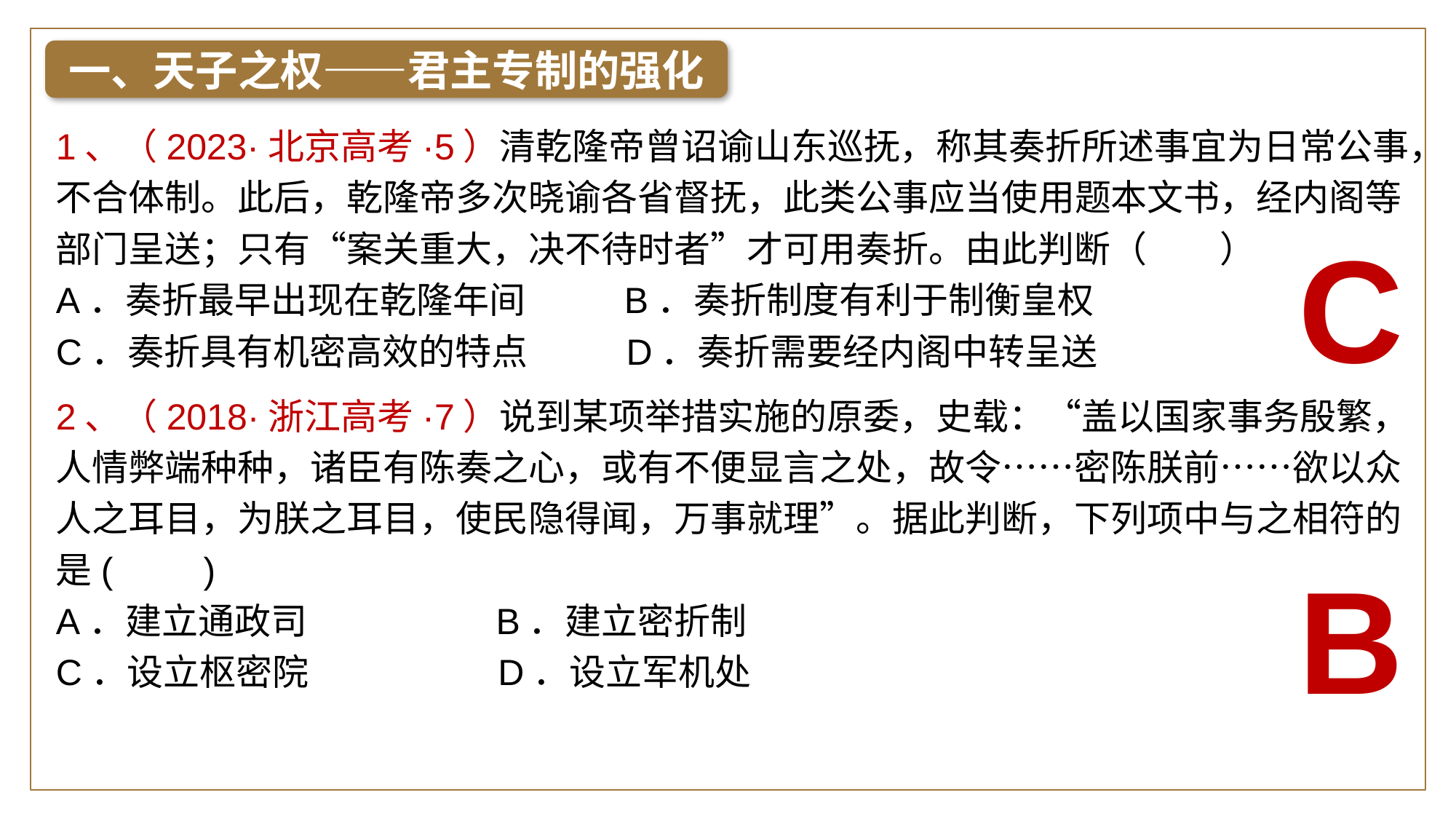

一、天子之权——君主专制的强化
1、（2023·北京高考·5）清乾隆帝曾诏谕山东巡抚，称其奏折所述事宜为日常公事，不合体制。此后，乾隆帝多次晓谕各省督抚，此类公事应当使用题本文书，经内阁等部门呈送；只有“案关重大，决不待时者”才可用奏折。由此判断（　　）
A．奏折最早出现在乾隆年间           B．奏折制度有利于制衡皇权
C．奏折具有机密高效的特点           D．奏折需要经内阁中转呈送
C
2、（2018·浙江高考·7）说到某项举措实施的原委，史载：“盖以国家事务殷繁，人情弊端种种，诸臣有陈奏之心，或有不便显言之处，故令……密陈朕前……欲以众人之耳目，为朕之耳目，使民隐得闻，万事就理”。据此判断，下列项中与之相符的是(　　)
A．建立通政司                      B．建立密折制
C．设立枢密院                      D．设立军机处
B